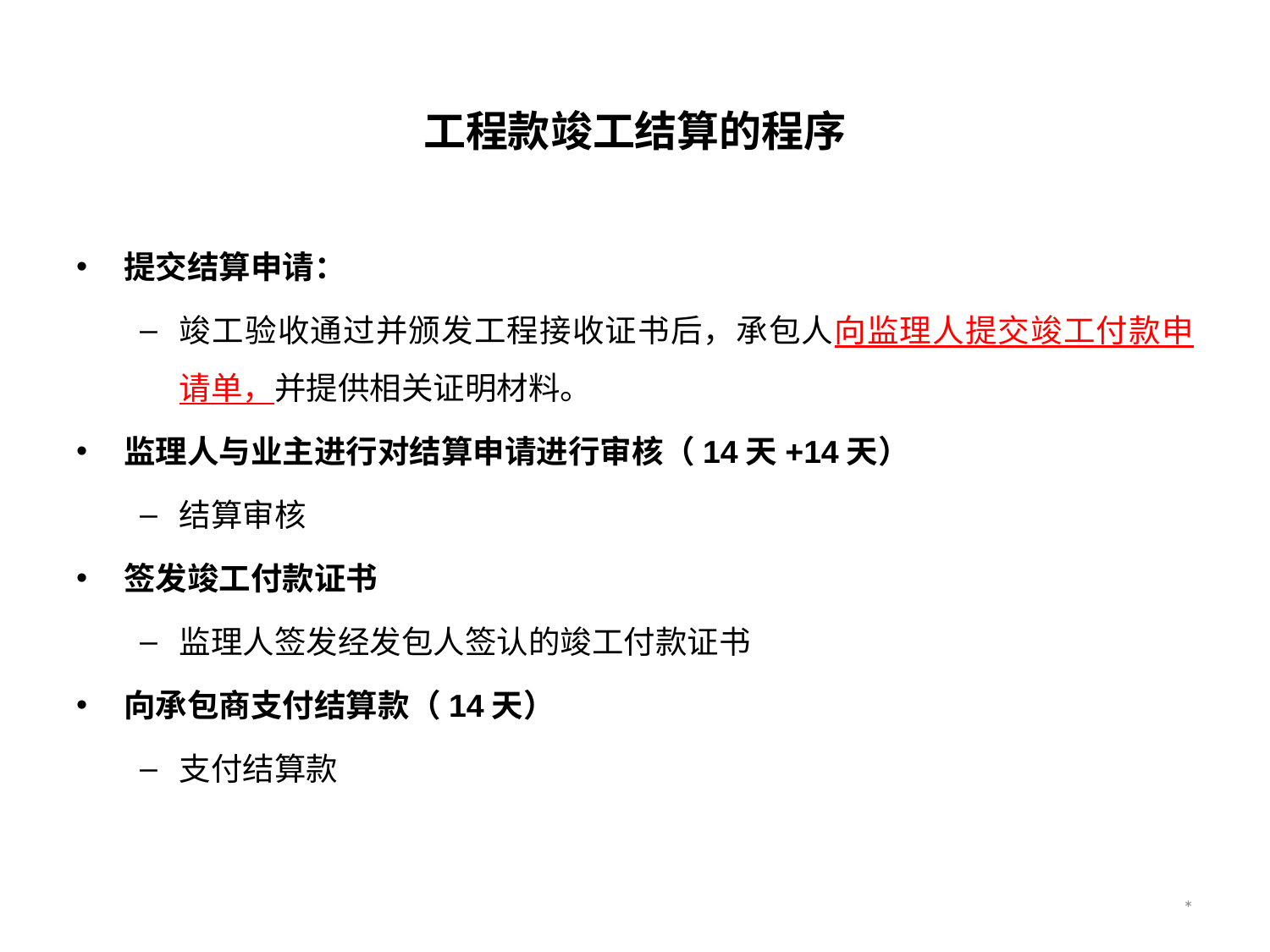

# 工程款竣工结算的程序
提交结算申请：
竣工验收通过并颁发工程接收证书后，承包人向监理人提交竣工付款申请单，并提供相关证明材料。
监理人与业主进行对结算申请进行审核（14天+14天）
结算审核
签发竣工付款证书
监理人签发经发包人签认的竣工付款证书
向承包商支付结算款（14天）
支付结算款
*